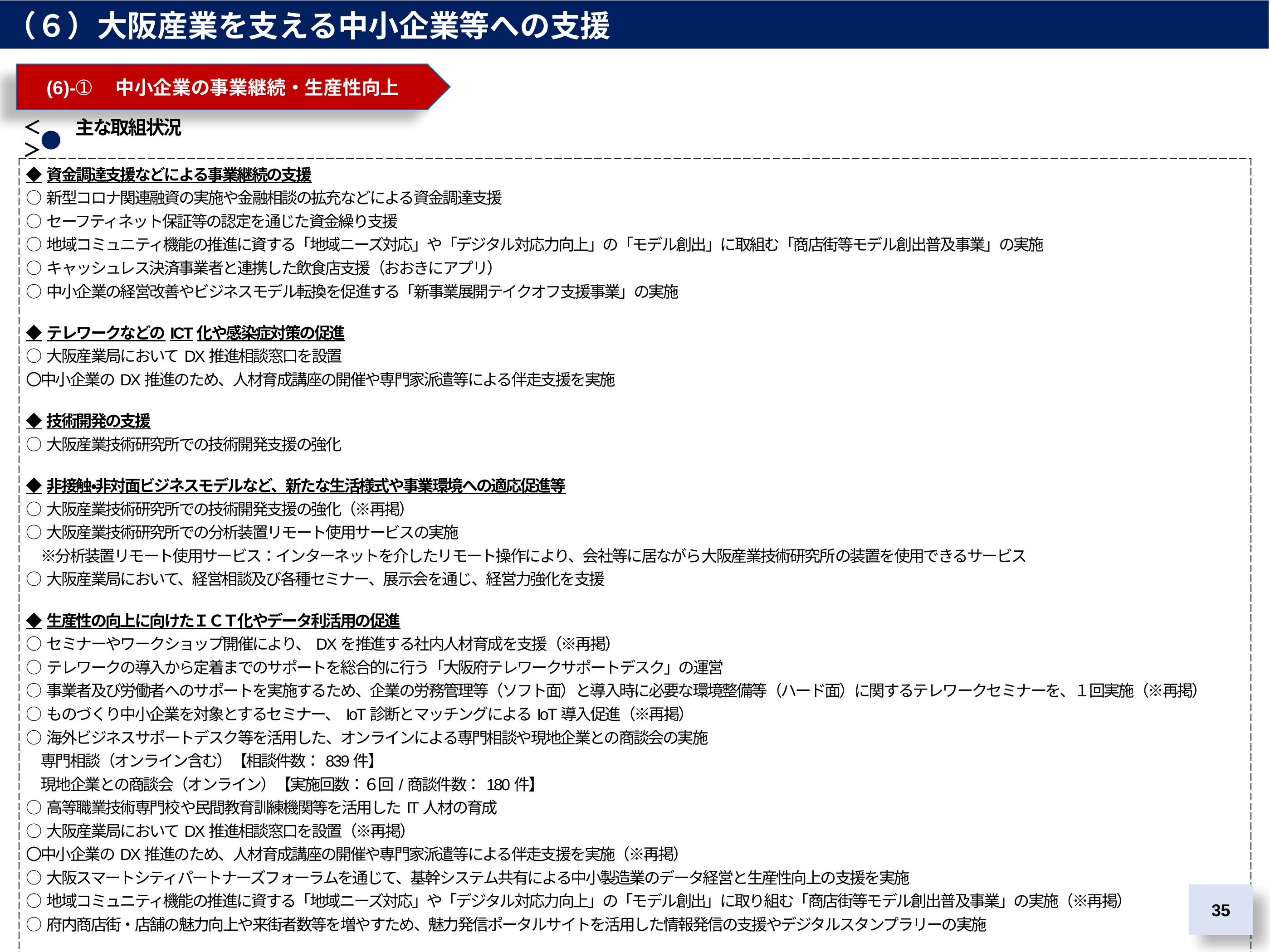

（６）大阪産業を支える中小企業等への支援
　(6)-➀　中小企業の事業継続・生産性向上
＜　　主な取組状況＞

| ◆資金調達支援などによる事業継続の支援 ○新型コロナ関連融資の実施や金融相談の拡充などによる資金調達支援 ○セーフティネット保証等の認定を通じた資金繰り支援 ○地域コミュニティ機能の推進に資する「地域ニーズ対応」や「デジタル対応力向上」の「モデル創出」に取組む「商店街等モデル創出普及事業」の実施 ○キャッシュレス決済事業者と連携した飲食店支援（おおきにアプリ） ○中小企業の経営改善やビジネスモデル転換を促進する「新事業展開テイクオフ支援事業」の実施 ◆テレワークなどのICT化や感染症対策の促進 ○大阪産業局においてDX推進相談窓口を設置 〇中小企業のDX推進のため、人材育成講座の開催や専門家派遣等による伴走支援を実施 ◆技術開発の支援 ○大阪産業技術研究所での技術開発支援の強化 ◆非接触・非対面ビジネスモデルなど、新たな生活様式や事業環境への適応促進等 ○大阪産業技術研究所での技術開発支援の強化（※再掲） ○大阪産業技術研究所での分析装置リモート使用サービスの実施 　※分析装置リモート使用サービス：インターネットを介したリモート操作により、会社等に居ながら大阪産業技術研究所の装置を使用できるサービス ○大阪産業局において、経営相談及び各種セミナー、展示会を通じ、経営力強化を支援 ◆生産性の向上に向けたＩＣＴ化やデータ利活用の促進 ○セミナーやワークショップ開催により、DXを推進する社内人材育成を支援（※再掲） ○テレワークの導入から定着までのサポートを総合的に行う「大阪府テレワークサポートデスク」の運営 ○事業者及び労働者へのサポートを実施するため、企業の労務管理等（ソフト面）と導入時に必要な環境整備等（ハード面）に関するテレワークセミナーを、１回実施（※再掲） ○ものづくり中小企業を対象とするセミナー、IoT診断とマッチングによるIoT導入促進（※再掲） ○海外ビジネスサポートデスク等を活用した、オンラインによる専門相談や現地企業との商談会の実施 　専門相談（オンライン含む）【相談件数：839件】 　現地企業との商談会（オンライン）【実施回数：６回/商談件数：180件】 ○高等職業技術専門校や民間教育訓練機関等を活用したIT人材の育成 ○大阪産業局においてDX推進相談窓口を設置（※再掲） 〇中小企業のDX推進のため、人材育成講座の開催や専門家派遣等による伴走支援を実施（※再掲） ○大阪スマートシティパートナーズフォーラムを通じて、基幹システム共有による中小製造業のデータ経営と生産性向上の支援を実施 ○地域コミュニティ機能の推進に資する「地域ニーズ対応」や「デジタル対応力向上」の「モデル創出」に取り組む「商店街等モデル創出普及事業」の実施（※再掲） ○府内商店街・店舗の魅力向上や来街者数等を増やすため、魅力発信ポータルサイトを活用した情報発信の支援やデジタルスタンプラリーの実施 ◆ロボット技術やＩＣＴを活用したスマート農業の実証 ○DIY（手作り）のスマート機器（環境制御センサー等）の製作支援 ○施設園芸３品目（水なす、いちご、ブドウ）でのスマート技術の普及を促進 ○水稲栽培やブドウ栽培におけるスマート機器（ドローン、アシストスーツ等）導入に向けた実証を実施 ○「ICT技術等保有企業と生産者のマッチング会」の実施 |
| --- |
35